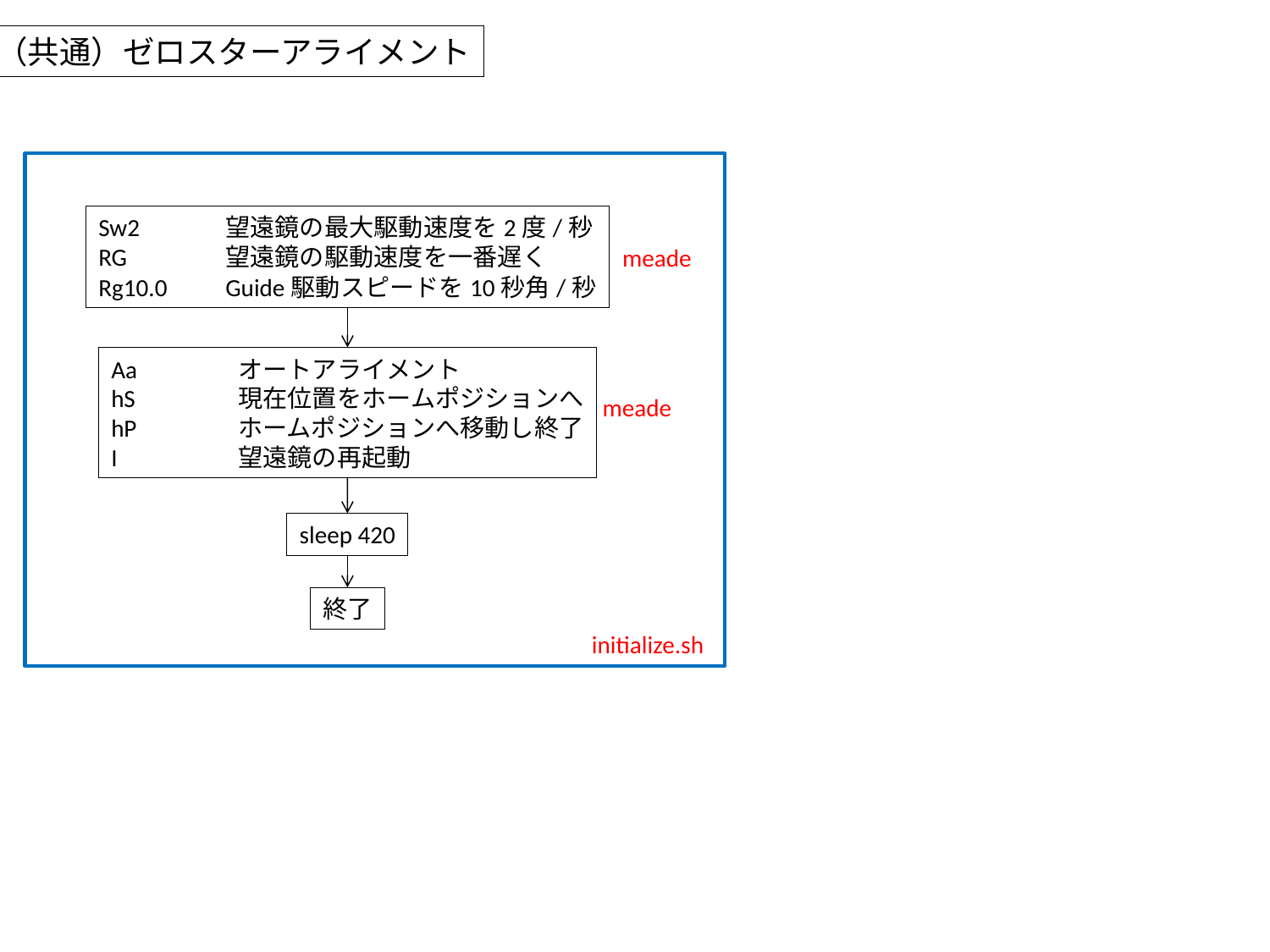

（共通）ゼロスターアライメント

Sw2	望遠鏡の最大駆動速度を2度/秒
RG	望遠鏡の駆動速度を一番遅く
Rg10.0	Guide駆動スピードを10秒角/秒
meade
Aa	オートアライメント
hS	現在位置をホームポジションへ
hP	ホームポジションへ移動し終了
I	望遠鏡の再起動
meade
sleep 420
終了
initialize.sh